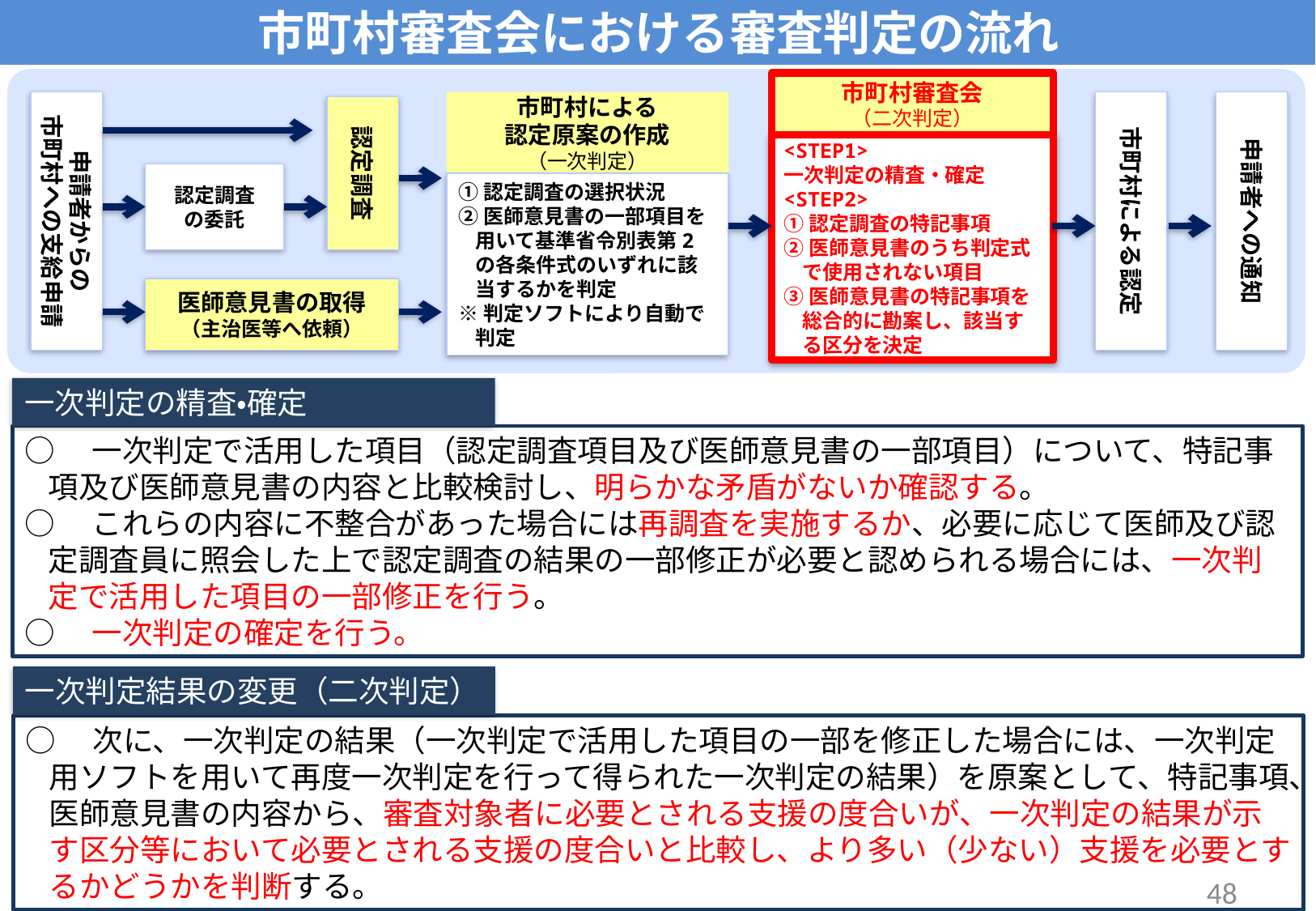

# 市町村審査会における審査判定の流れ

市町村審査会
（二次判定）
申請者からの
市町村への支給申請
市町村による
認定原案の作成
（一次判定）
市町村による認定
申請者への通知
認定調査

<STEP1>
一次判定の精査・確定
<STEP2>
①認定調査の特記事項
②医師意見書のうち判定式で使用されない項目
③医師意見書の特記事項を総合的に勘案し、該当する区分を決定

認定調査
の委託
①認定調査の選択状況
②医師意見書の一部項目を用いて基準省令別表第2の各条件式のいずれに該当するかを判定
※判定ソフトにより自動で判定
医師意見書の取得
（主治医等へ依頼）
一次判定の精査・確定
○　一次判定で活用した項目（認定調査項目及び医師意見書の一部項目）について、特記事項及び医師意見書の内容と比較検討し、明らかな矛盾がないか確認する。
○　これらの内容に不整合があった場合には再調査を実施するか、必要に応じて医師及び認定調査員に照会した上で認定調査の結果の一部修正が必要と認められる場合には、一次判定で活用した項目の一部修正を行う。
○　一次判定の確定を行う。
一次判定結果の変更（二次判定）
○　次に、一次判定の結果（一次判定で活用した項目の一部を修正した場合には、一次判定用ソフトを用いて再度一次判定を行って得られた一次判定の結果）を原案として、特記事項、医師意見書の内容から、審査対象者に必要とされる支援の度合いが、一次判定の結果が示す区分等において必要とされる支援の度合いと比較し、より多い（少ない）支援を必要とするかどうかを判断する。
48